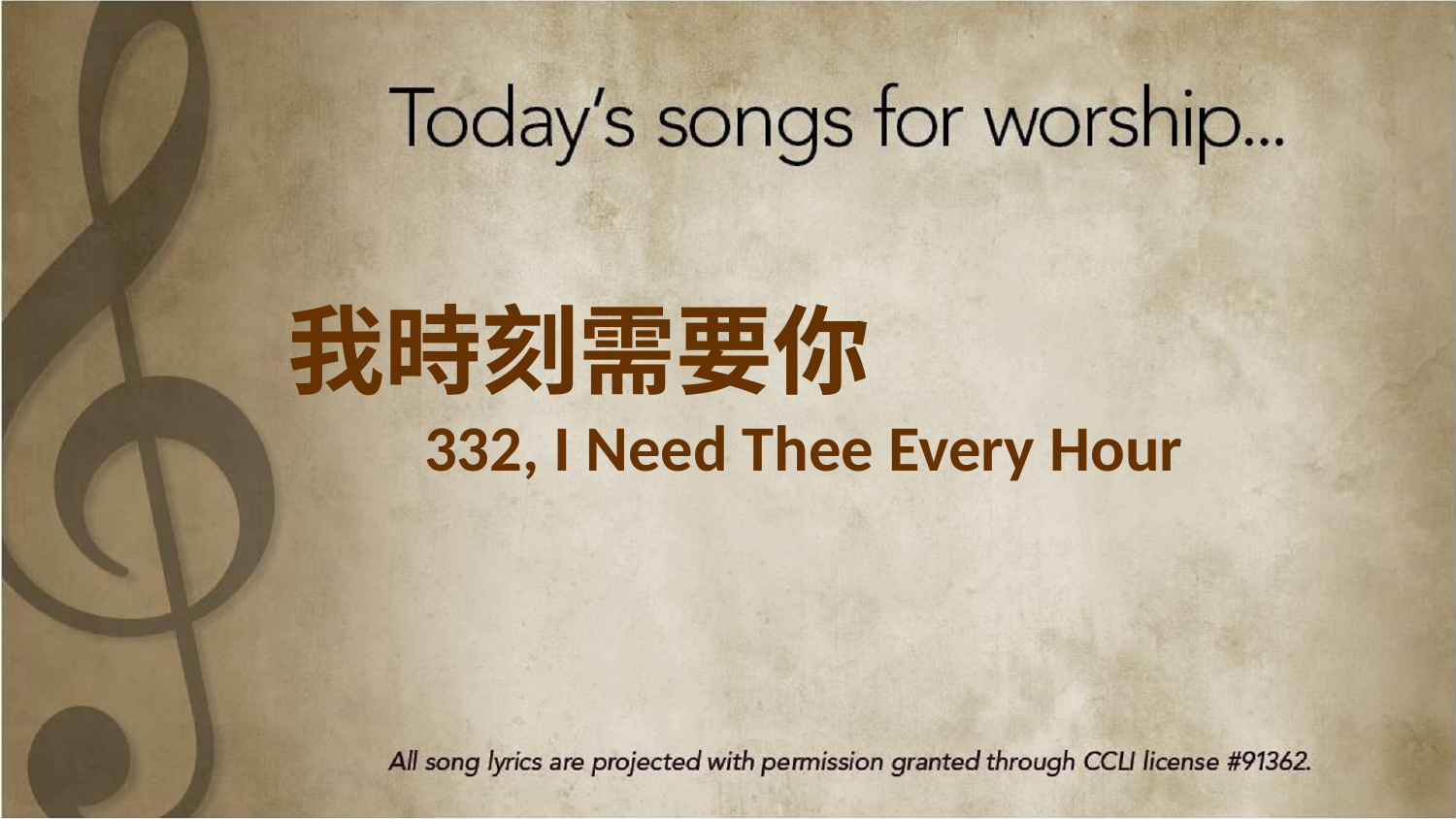

我時刻需要你
332, I Need Thee Every Hour